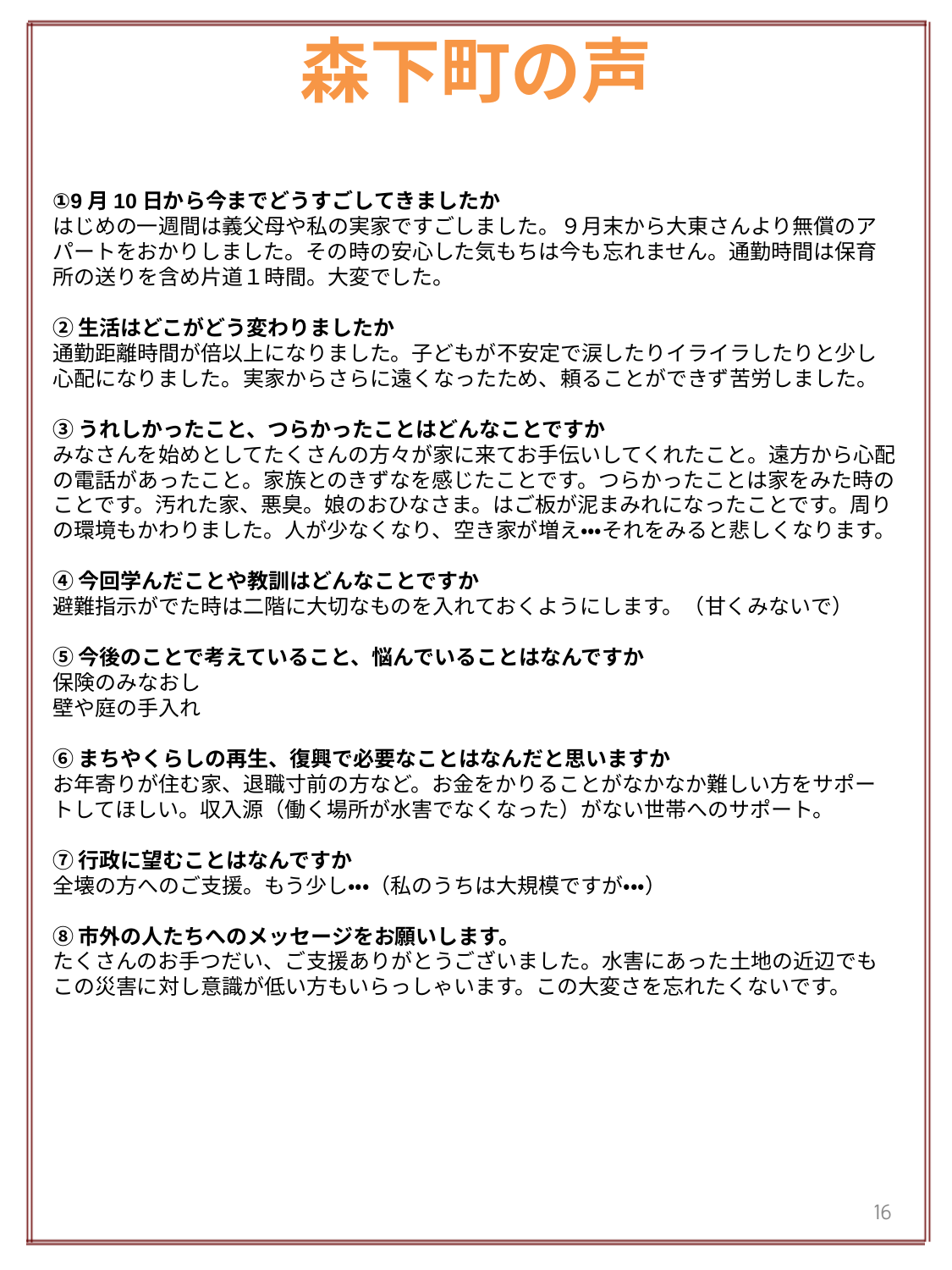

# 森下町の声
①9月10日から今までどうすごしてきましたか
はじめの一週間は義父母や私の実家ですごしました。９月末から大東さんより無償のアパートをおかりしました。その時の安心した気もちは今も忘れません。通勤時間は保育所の送りを含め片道１時間。大変でした。

②生活はどこがどう変わりましたか
通勤距離時間が倍以上になりました。子どもが不安定で涙したりイライラしたりと少し心配になりました。実家からさらに遠くなったため、頼ることができず苦労しました。

③うれしかったこと、つらかったことはどんなことですか
みなさんを始めとしてたくさんの方々が家に来てお手伝いしてくれたこと。遠方から心配の電話があったこと。家族とのきずなを感じたことです。つらかったことは家をみた時のことです。汚れた家、悪臭。娘のおひなさま。はご板が泥まみれになったことです。周りの環境もかわりました。人が少なくなり、空き家が増え・・・それをみると悲しくなります。

④今回学んだことや教訓はどんなことですか
避難指示がでた時は二階に大切なものを入れておくようにします。（甘くみないで）

⑤今後のことで考えていること、悩んでいることはなんですか
保険のみなおし
壁や庭の手入れ

⑥まちやくらしの再生、復興で必要なことはなんだと思いますか
お年寄りが住む家、退職寸前の方など。お金をかりることがなかなか難しい方をサポートしてほしい。収入源（働く場所が水害でなくなった）がない世帯へのサポート。

⑦行政に望むことはなんですか
全壊の方へのご支援。もう少し・・・（私のうちは大規模ですが・・・）

⑧市外の人たちへのメッセージをお願いします。
たくさんのお手つだい、ご支援ありがとうございました。水害にあった土地の近辺でもこの災害に対し意識が低い方もいらっしゃいます。この大変さを忘れたくないです。
16